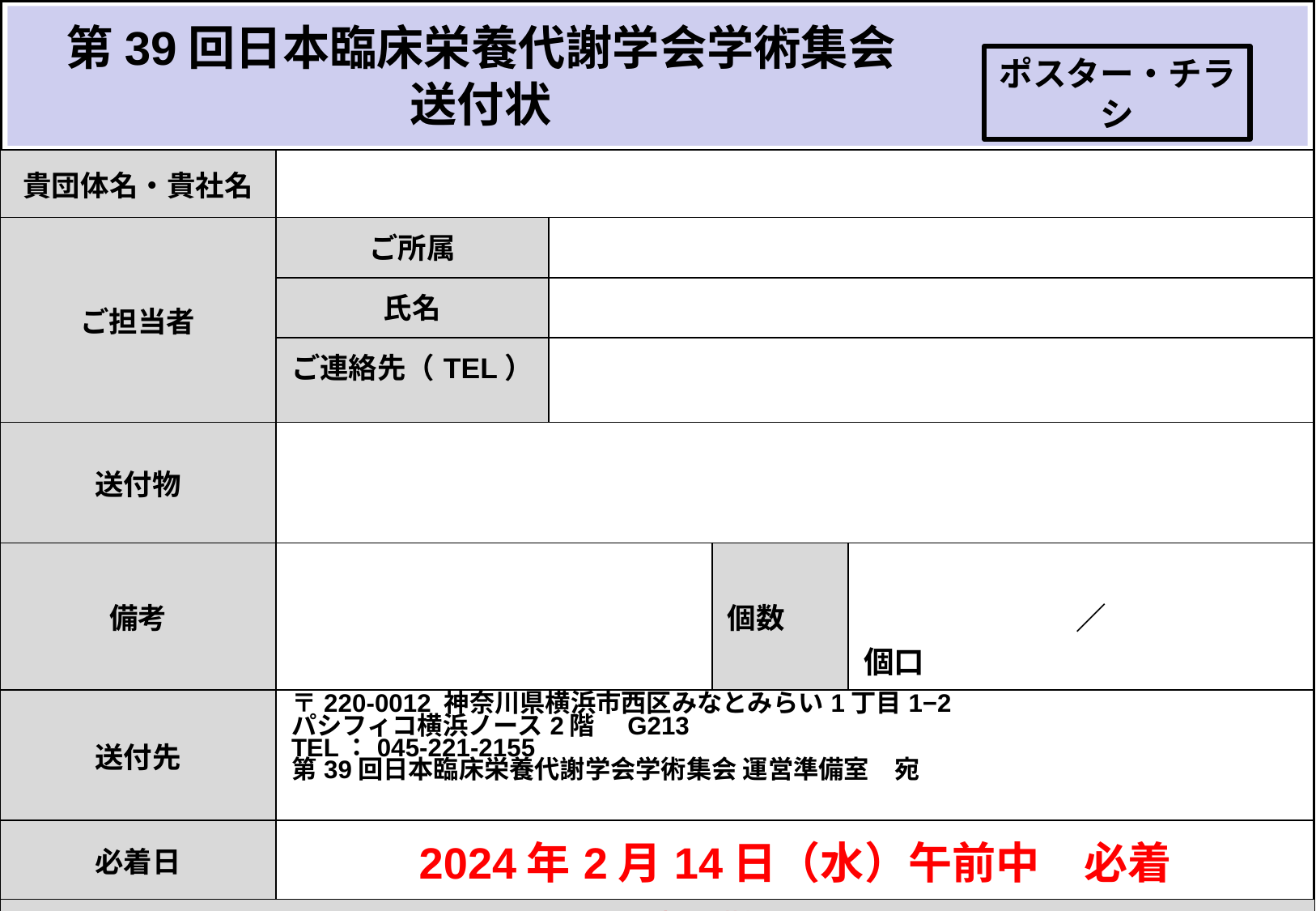

第39回日本臨床栄養代謝学会学術集会
送付状
ポスター・チラシ
| 貴団体名・貴社名 |  |  |  |  |
| --- | --- | --- | --- | --- |
| ご担当者 | ご所属 |  |  |  |
|  | 氏名 |  |  |  |
|  | ご連絡先（TEL） |  |  |  |
| 送付物 |  |  |  |  |
| 備考 |  |  | 個数 | ／　　　　　　個口 |
| 送付先 | 〒220-0012 神奈川県横浜市西区みなとみらい1丁目1−2 パシフィコ横浜ノース2階　G213 TEL：045-221-2155 第39回日本臨床栄養代謝学会学術集会 運営準備室　宛 |  |  |  |
| 必着日 | 2024年2月14日（水）午前中　必着 |  |  |  |
| ※必要事項を全てご記入の上、必ず荷物側面の見えやすい場所に全ての荷物に貼付してください。 ※本送付状はカラーで印刷をお願いします。 |  |  |  |  |